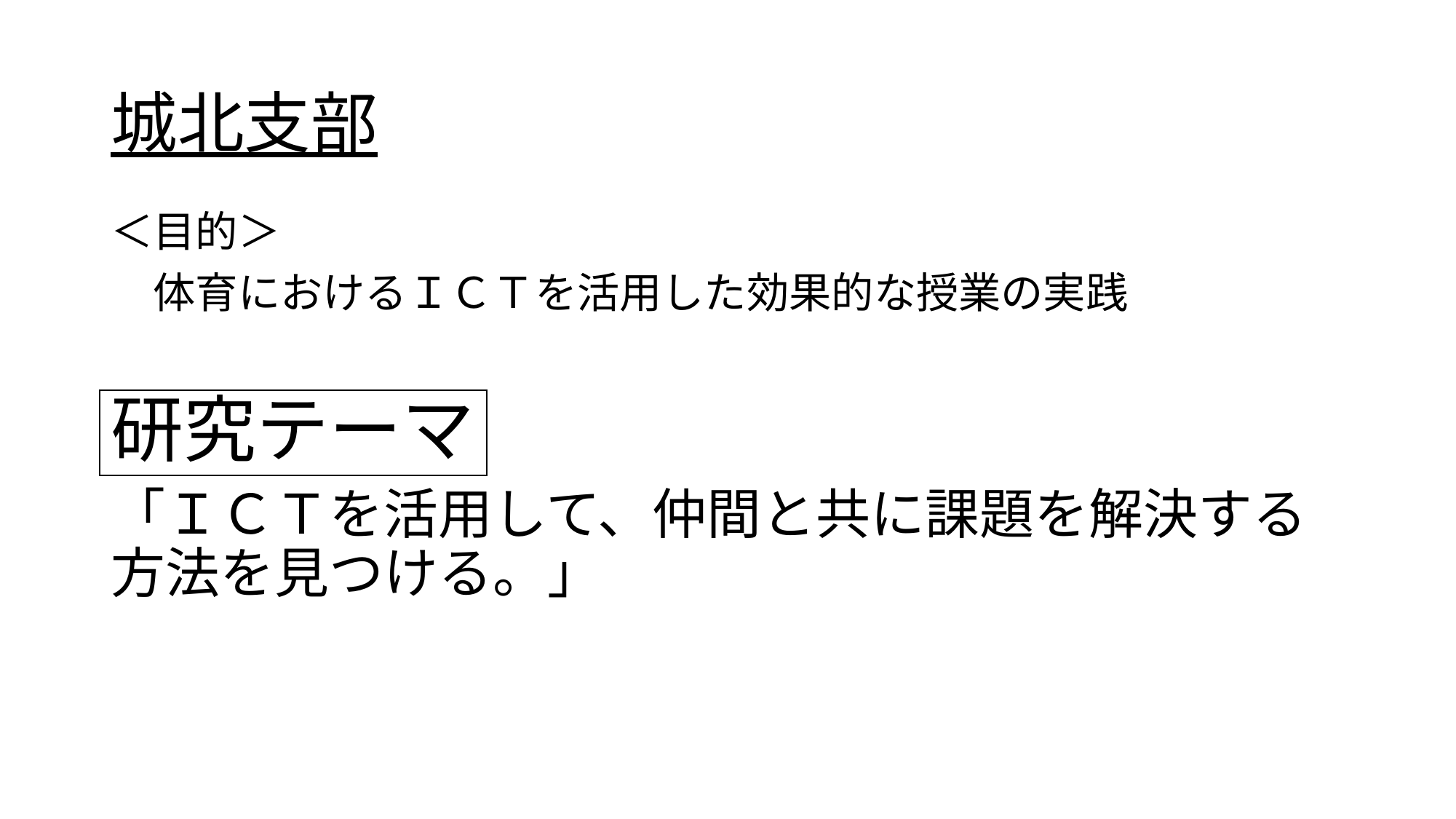

# 城北支部
＜目的＞
　体育におけるＩＣＴを活用した効果的な授業の実践

研究テーマ
「ＩＣＴを活用して、仲間と共に課題を解決する方法を見つける。」